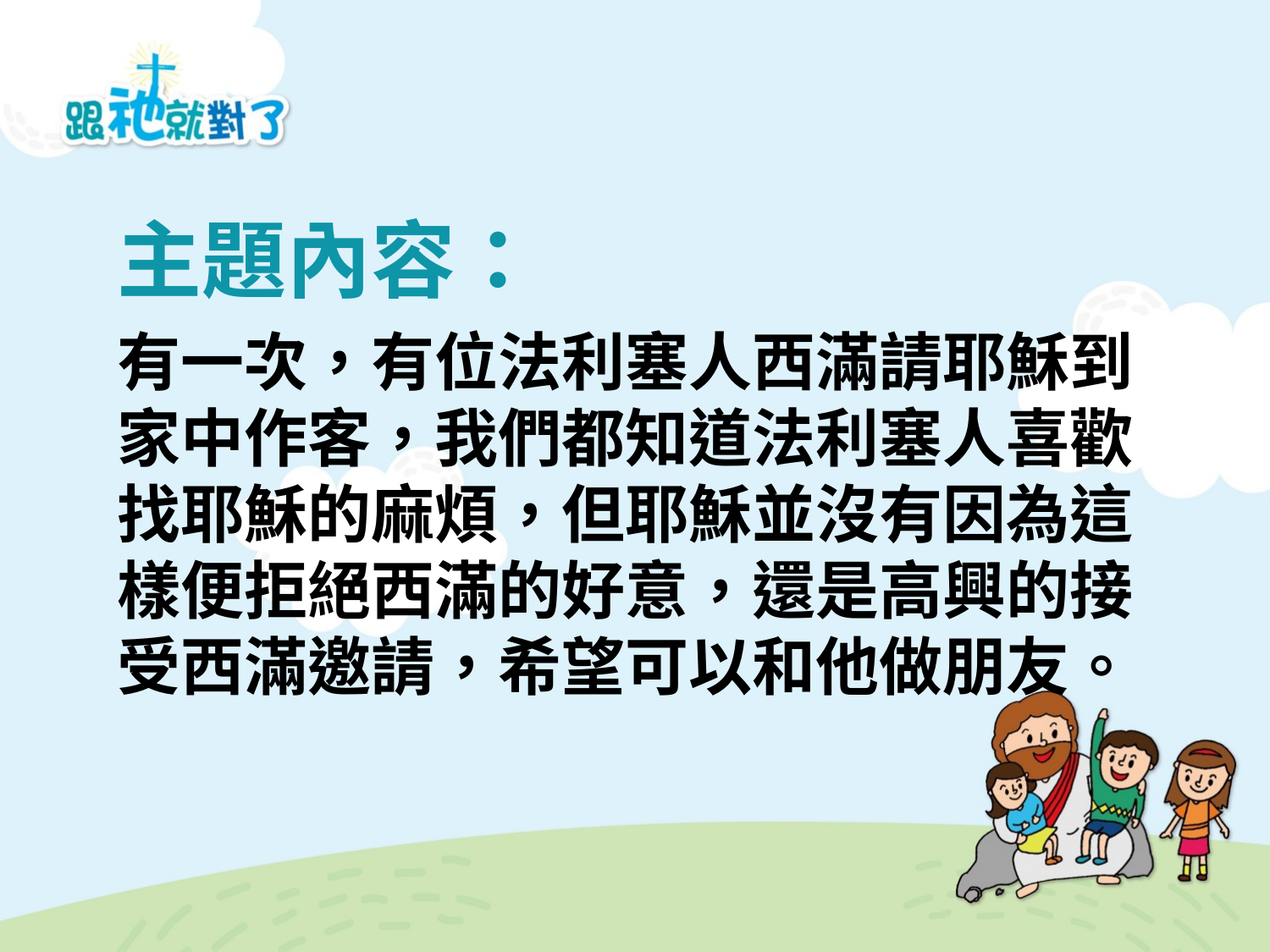

主題內容：
有一次，有位法利塞人西滿請耶穌到家中作客，我們都知道法利塞人喜歡找耶穌的麻煩，但耶穌並沒有因為這樣便拒絕西滿的好意，還是高興的接受西滿邀請，希望可以和他做朋友。